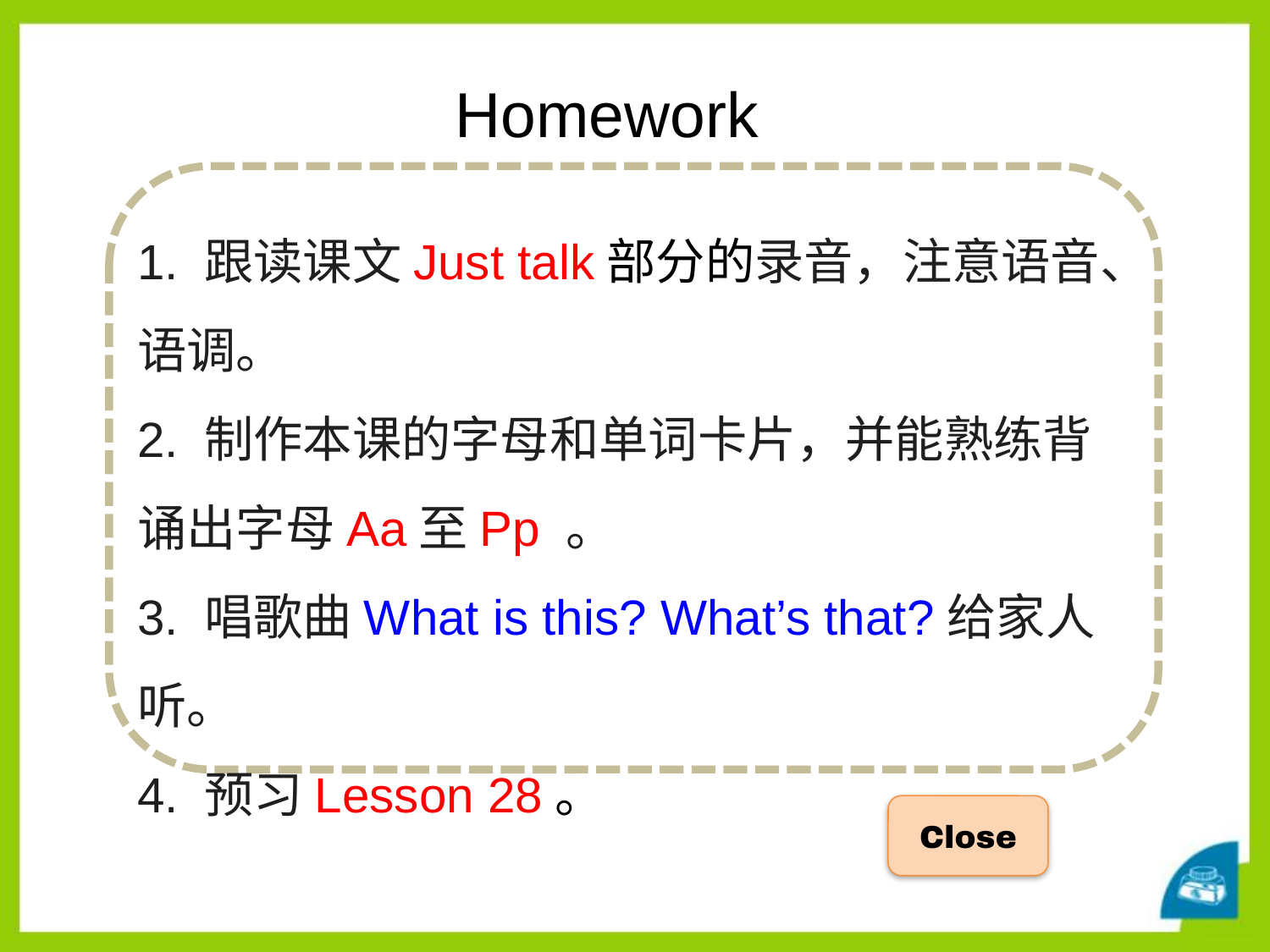

Homework

1. 跟读课文Just talk部分的录音，注意语音、语调。
2. 制作本课的字母和单词卡片，并能熟练背诵出字母Aa至Pp 。
3. 唱歌曲What is this? What’s that?给家人听。
4. 预习Lesson 28。
Close